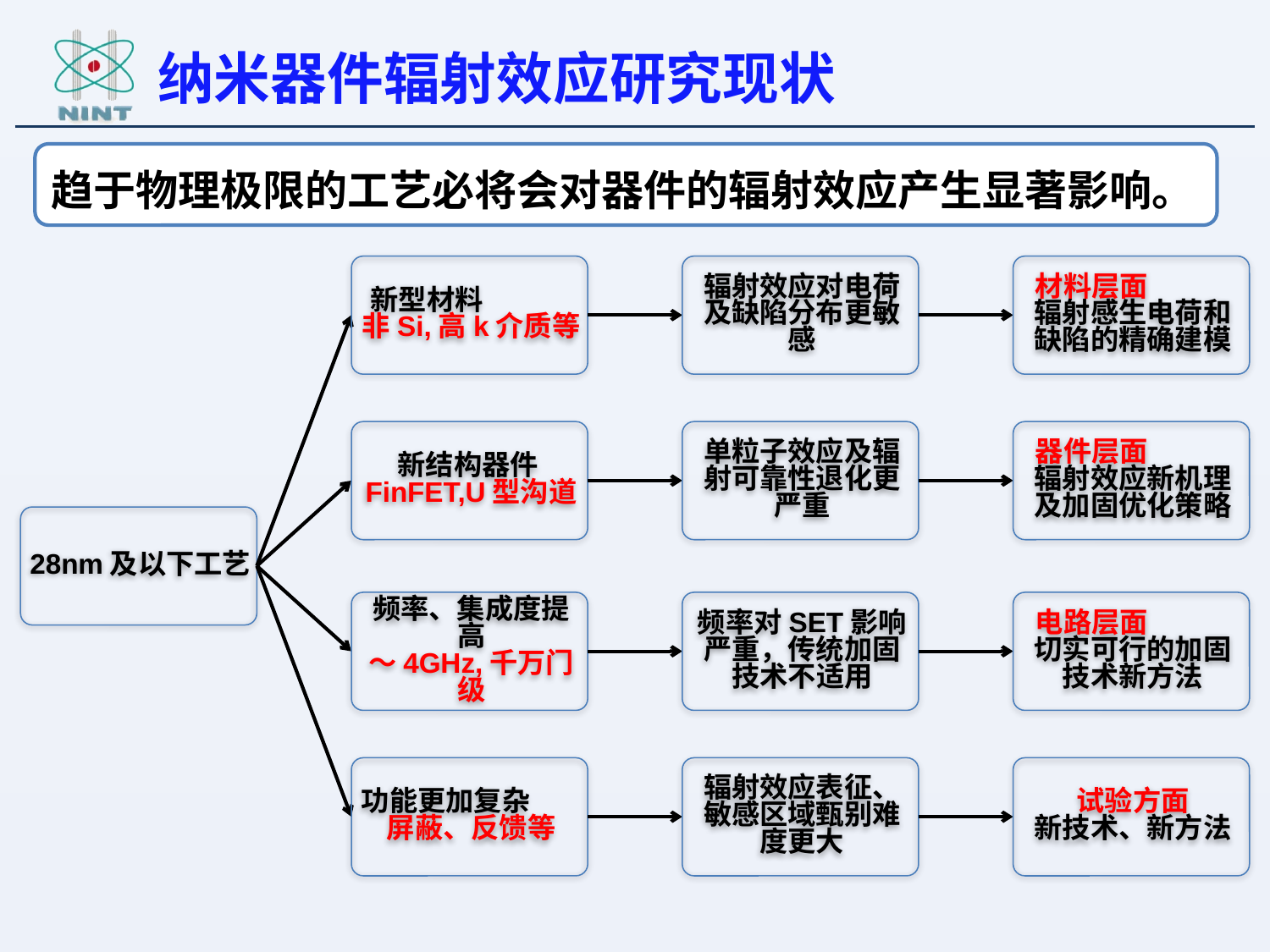

# 纳米器件辐射效应研究现状
趋于物理极限的工艺必将会对器件的辐射效应产生显著影响。
28nm及以下工艺

新型材料               非Si,高k介质等

辐射效应对电荷及缺陷分布更敏感

材料层面              辐射感生电荷和缺陷的精确建模

新结构器件FinFET,U型沟道

单粒子效应及辐射可靠性退化更严重

器件层面              辐射效应新机理及加固优化策略

频率、集成度提高
～4GHz,千万门级

频率对SET影响严重，传统加固技术不适用

电路层面              切实可行的加固技术新方法

功能更加复杂         屏蔽、反馈等

辐射效应表征、敏感区域甄别难度更大

试验方面
新技术、新方法